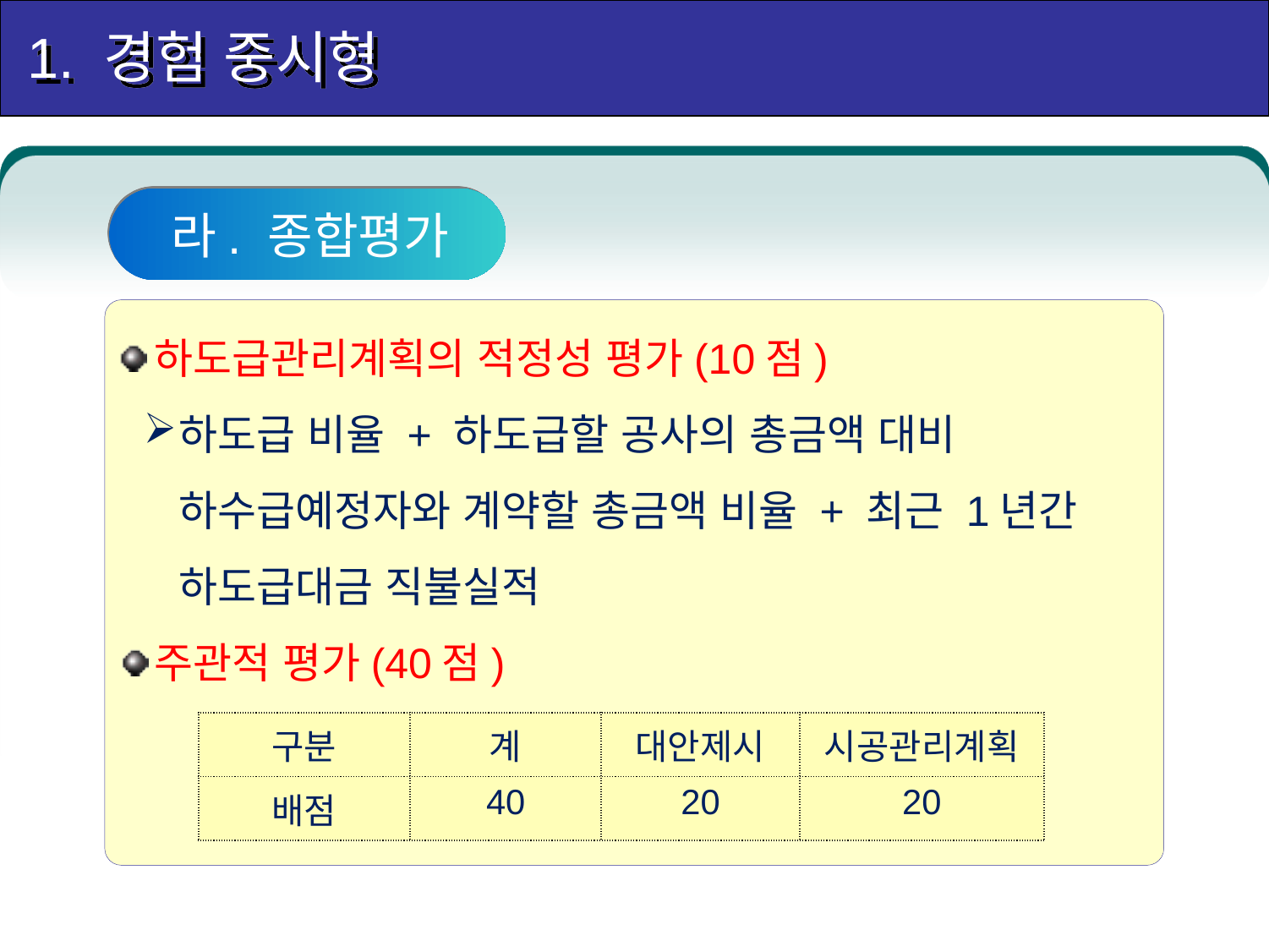

1. 경험 중시형
라. 종합평가

하도급관리계획의 적정성 평가(10점)
하도급 비율 + 하도급할 공사의 총금액 대비 하수급예정자와 계약할 총금액 비율 + 최근 1년간 하도급대금 직불실적
주관적 평가(40점)
| 구분 | 계 | 대안제시 | 시공관리계획 |
| --- | --- | --- | --- |
| 배점 | 40 | 20 | 20 |